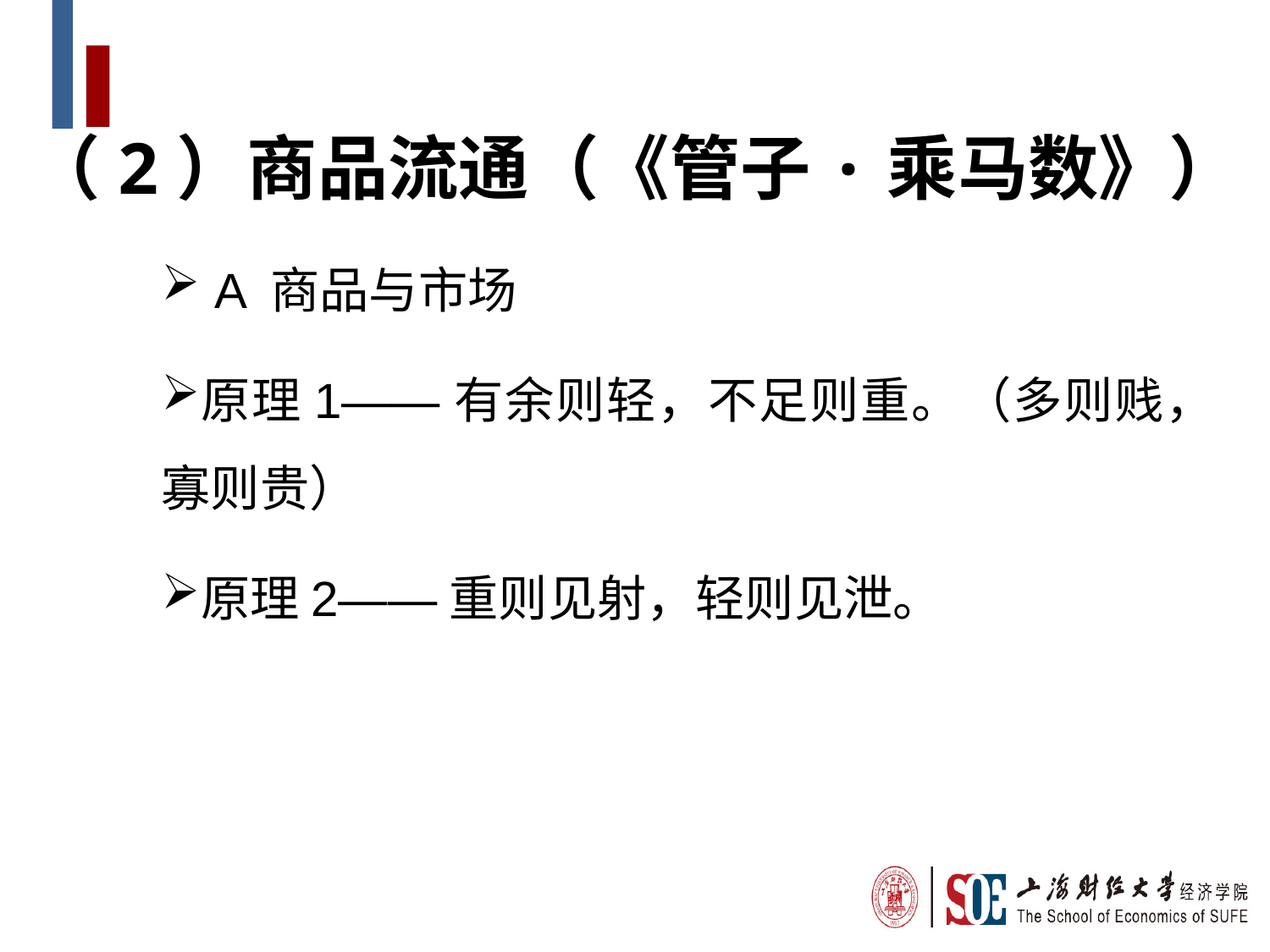

（2）商品流通（《管子·乘马数》）
 A 商品与市场
原理1——有余则轻，不足则重。（多则贱，寡则贵）
原理2——重则见射，轻则见泄。